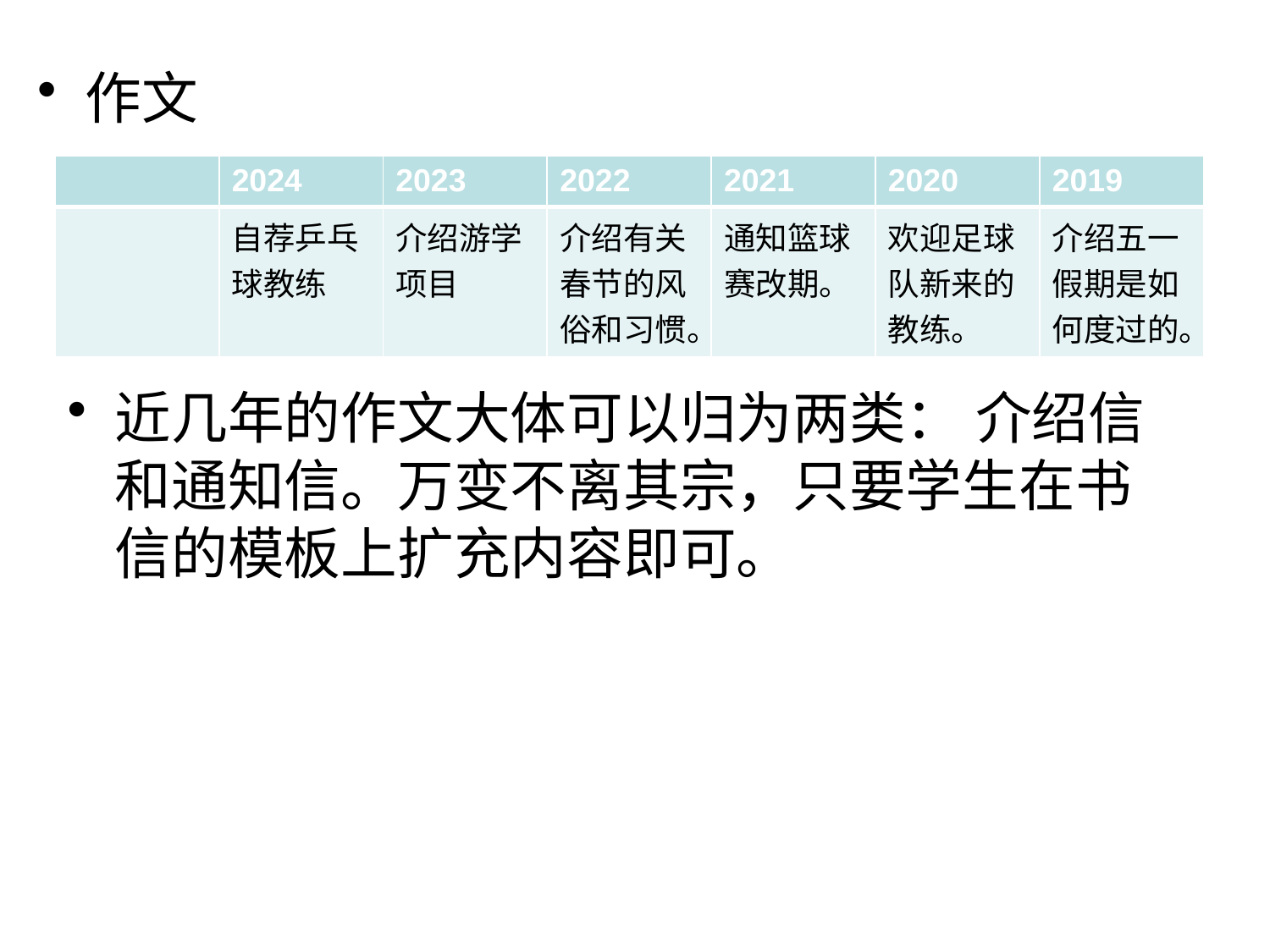

作文

|  | 2024 | 2023 | 2022 | 2021 | 2020 | 2019 |
| --- | --- | --- | --- | --- | --- | --- |
|  | 自荐乒乓球教练 | 介绍游学项目 | 介绍有关春节的风俗和习惯。 | 通知篮球赛改期。 | 欢迎足球队新来的教练。 | 介绍五一假期是如何度过的。 |
近几年的作文大体可以归为两类： 介绍信和通知信。万变不离其宗，只要学生在书信的模板上扩充内容即可。